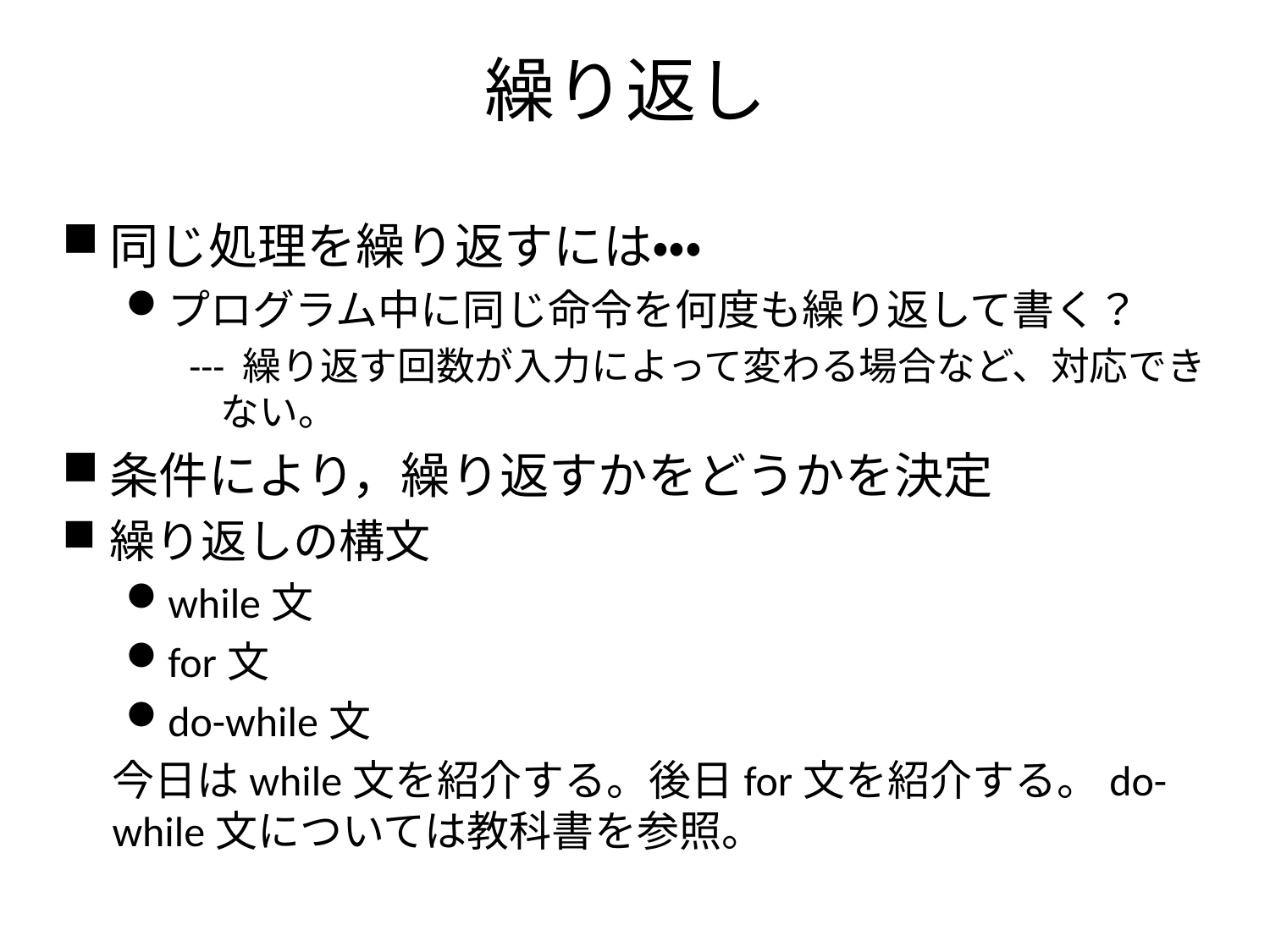

# 繰り返し
同じ処理を繰り返すには・・・
プログラム中に同じ命令を何度も繰り返して書く？
--- 繰り返す回数が入力によって変わる場合など、対応できない。
条件により，繰り返すかをどうかを決定
繰り返しの構文
while文
for文
do-while文
今日はwhile文を紹介する。後日for文を紹介する。do-while文については教科書を参照。